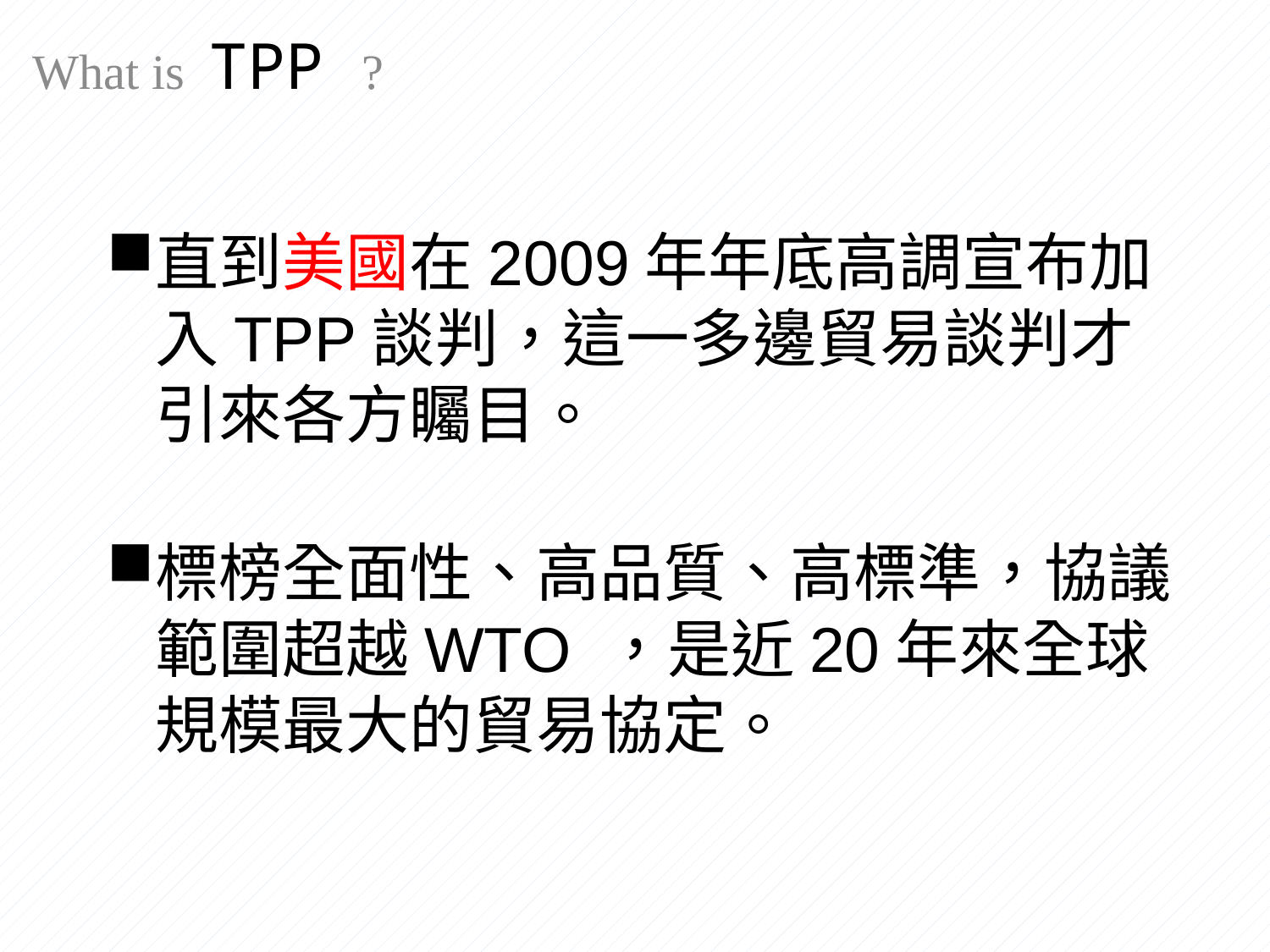

What is  TPP ?
直到美國在2009年年底高調宣布加入TPP談判，這一多邊貿易談判才引來各方矚目。

標榜全面性、高品質、高標準，協議範圍超越WTO ，是近20年來全球規模最大的貿易協定。